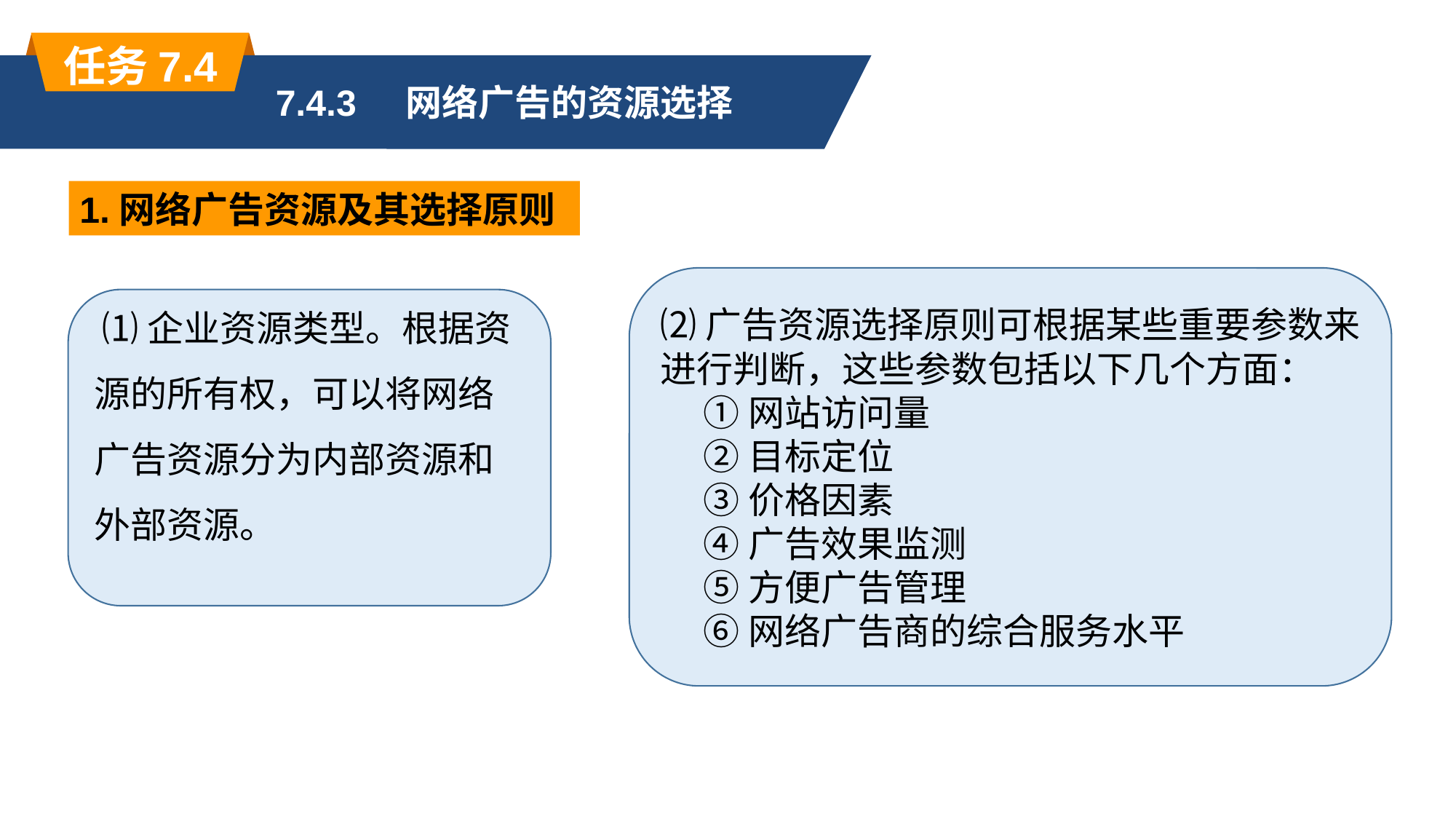

任务7.4

7.4.3    网络广告的资源选择
1.网络广告资源及其选择原则
⑵广告资源选择原则可根据某些重要参数来进行判断，这些参数包括以下几个方面：
①网站访问量
②目标定位
③价格因素
④广告效果监测
⑤方便广告管理
⑥网络广告商的综合服务水平
 ⑴企业资源类型。根据资源的所有权，可以将网络广告资源分为内部资源和外部资源。